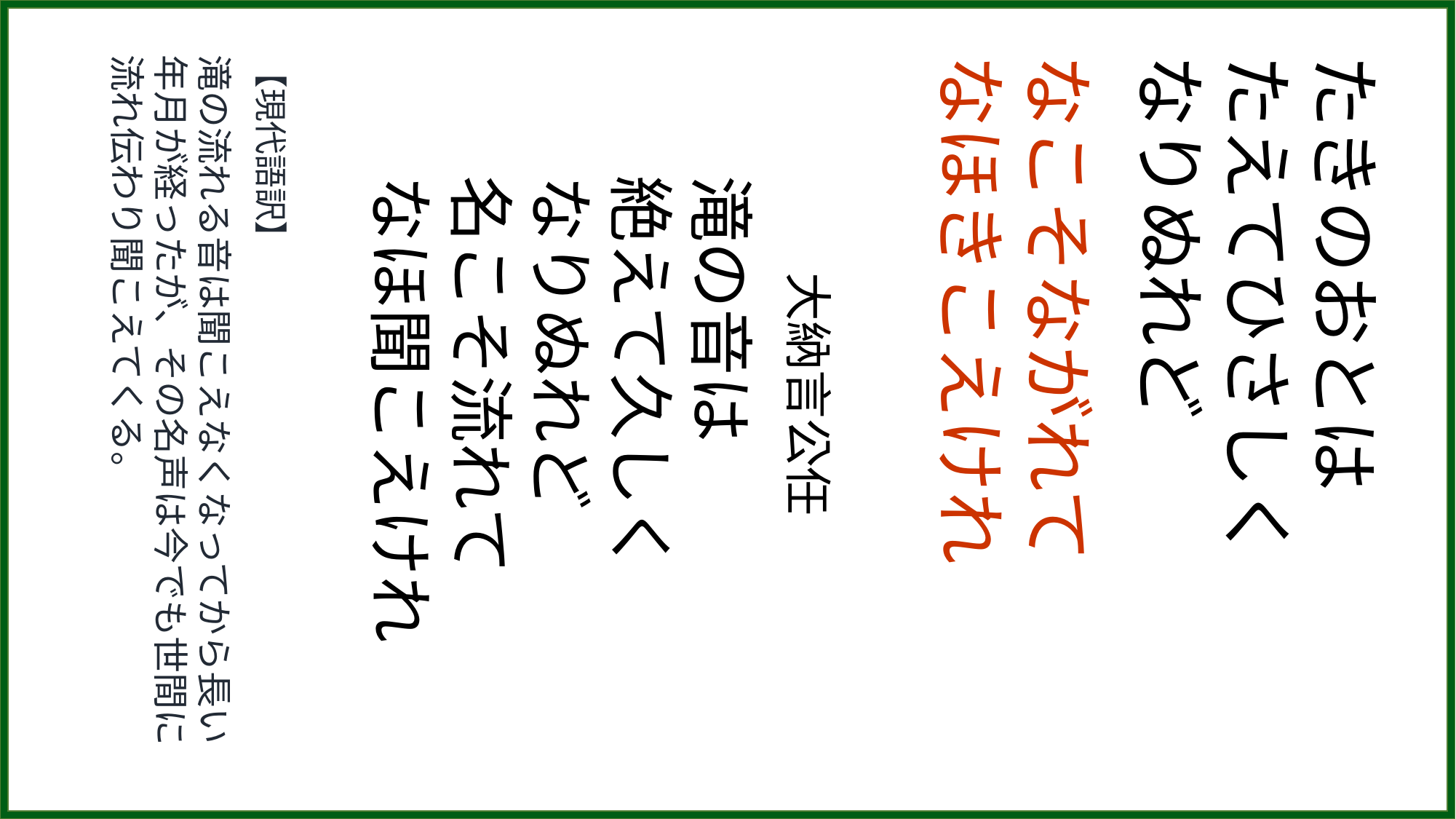

【現代語訳】

滝の流れる音は聞こえなくなってから長い年月が経ったが、その名声は今でも世間に流れ伝わり聞こえてくる。
　　大納言公任

滝の音は
絶えて久しく
なりぬれど
名こそ流れて
なほ聞こえけれ
なこそながれて
なほきこえけれ
たきのおとは
たえてひさしく
なりぬれど